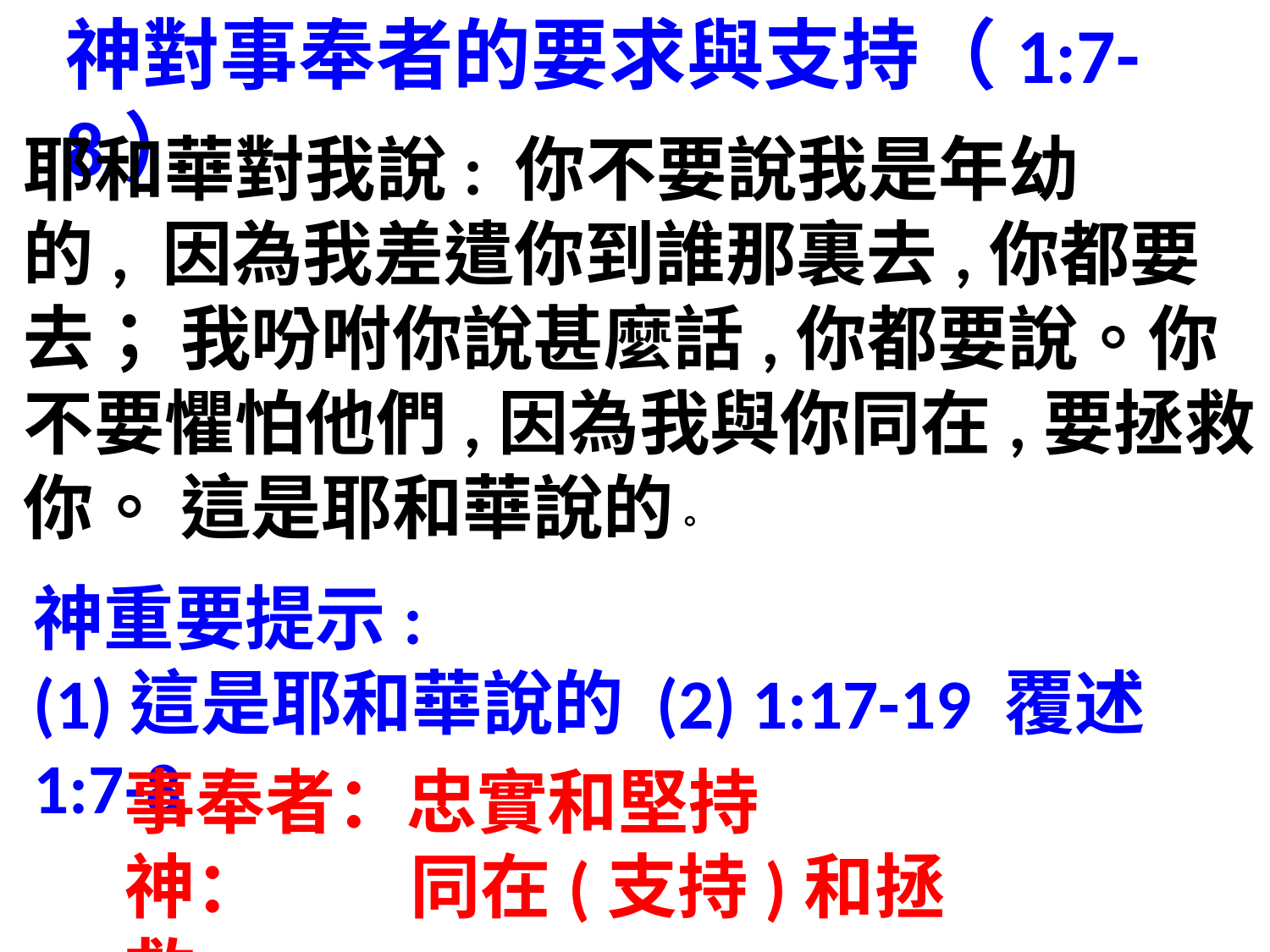

神對事奉者的要求與支持（1:7-8）
耶和華對我說: 你不要說我是年幼的, 因為我差遣你到誰那裏去,你都要去； 我吩咐你說甚麼話,你都要說。你不要懼怕他們,因為我與你同在,要拯救你。 這是耶和華說的。
神重要提示:
(1)這是耶和華說的 (2) 1:17-19 覆述1:7-8
事奉者：忠實和堅持
神：         同在(支持)和拯救